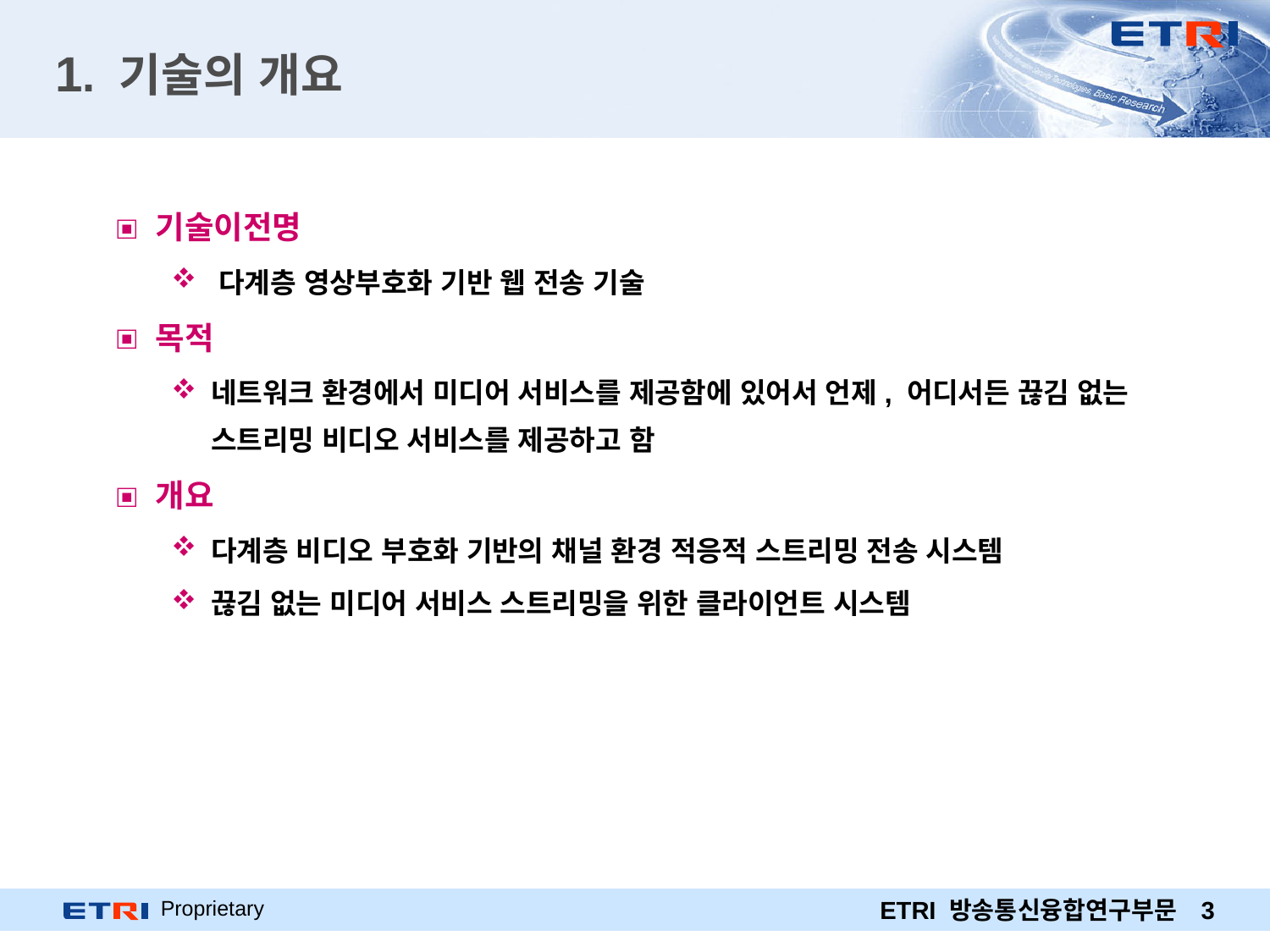

# 1. 기술의 개요
기술이전명
다계층 영상부호화 기반 웹 전송 기술
목적
네트워크 환경에서 미디어 서비스를 제공함에 있어서 언제, 어디서든 끊김 없는 스트리밍 비디오 서비스를 제공하고 함
개요
다계층 비디오 부호화 기반의 채널 환경 적응적 스트리밍 전송 시스템
끊김 없는 미디어 서비스 스트리밍을 위한 클라이언트 시스템
3
ETRI 방송통신융합연구부문